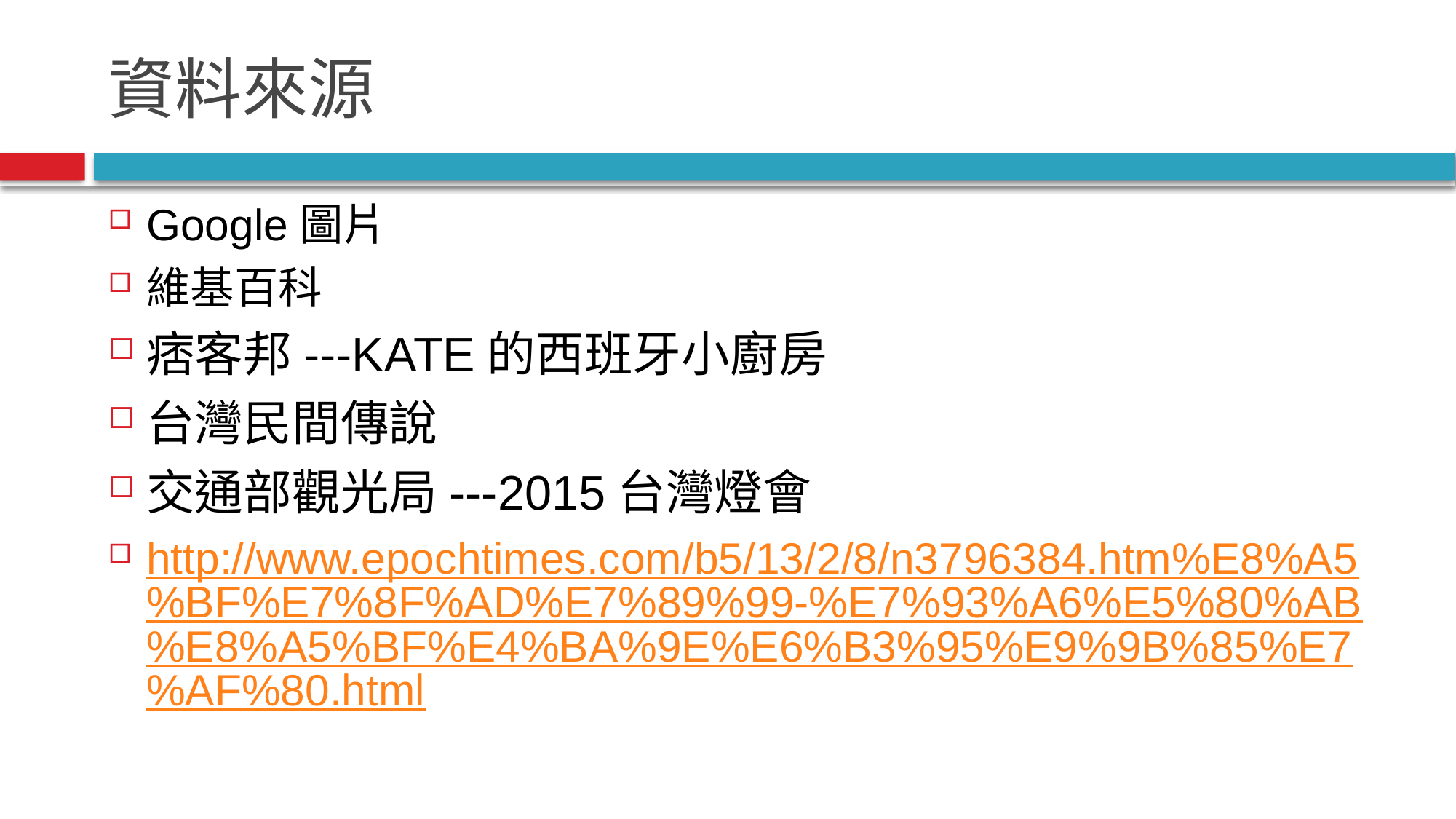

# 資料來源
Google圖片
維基百科
痞客邦---KATE的西班牙小廚房
台灣民間傳說
交通部觀光局---2015台灣燈會
http://www.epochtimes.com/b5/13/2/8/n3796384.htm%E8%A5%BF%E7%8F%AD%E7%89%99-%E7%93%A6%E5%80%AB%E8%A5%BF%E4%BA%9E%E6%B3%95%E9%9B%85%E7%AF%80.html